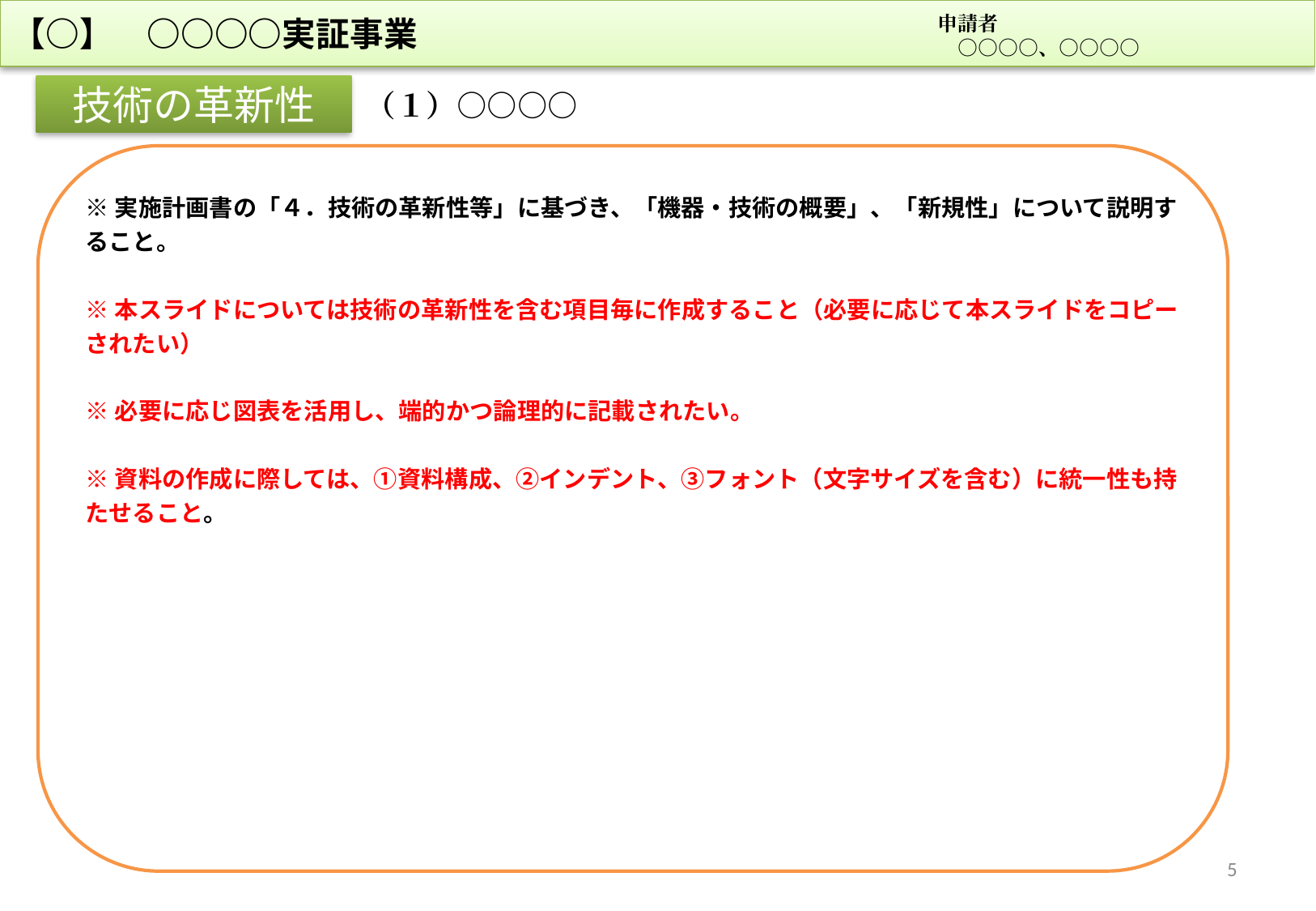

【○】　○○○○実証事業
申請者
　○○○○、○○○○
技術の革新性
（１）○○○○
※実施計画書の「４．技術の革新性等」に基づき、「機器・技術の概要」、「新規性」について説明すること。

※本スライドについては技術の革新性を含む項目毎に作成すること（必要に応じて本スライドをコピーされたい）

※必要に応じ図表を活用し、端的かつ論理的に記載されたい。

※資料の作成に際しては、①資料構成、②インデント、③フォント（文字サイズを含む）に統一性も持たせること。
5